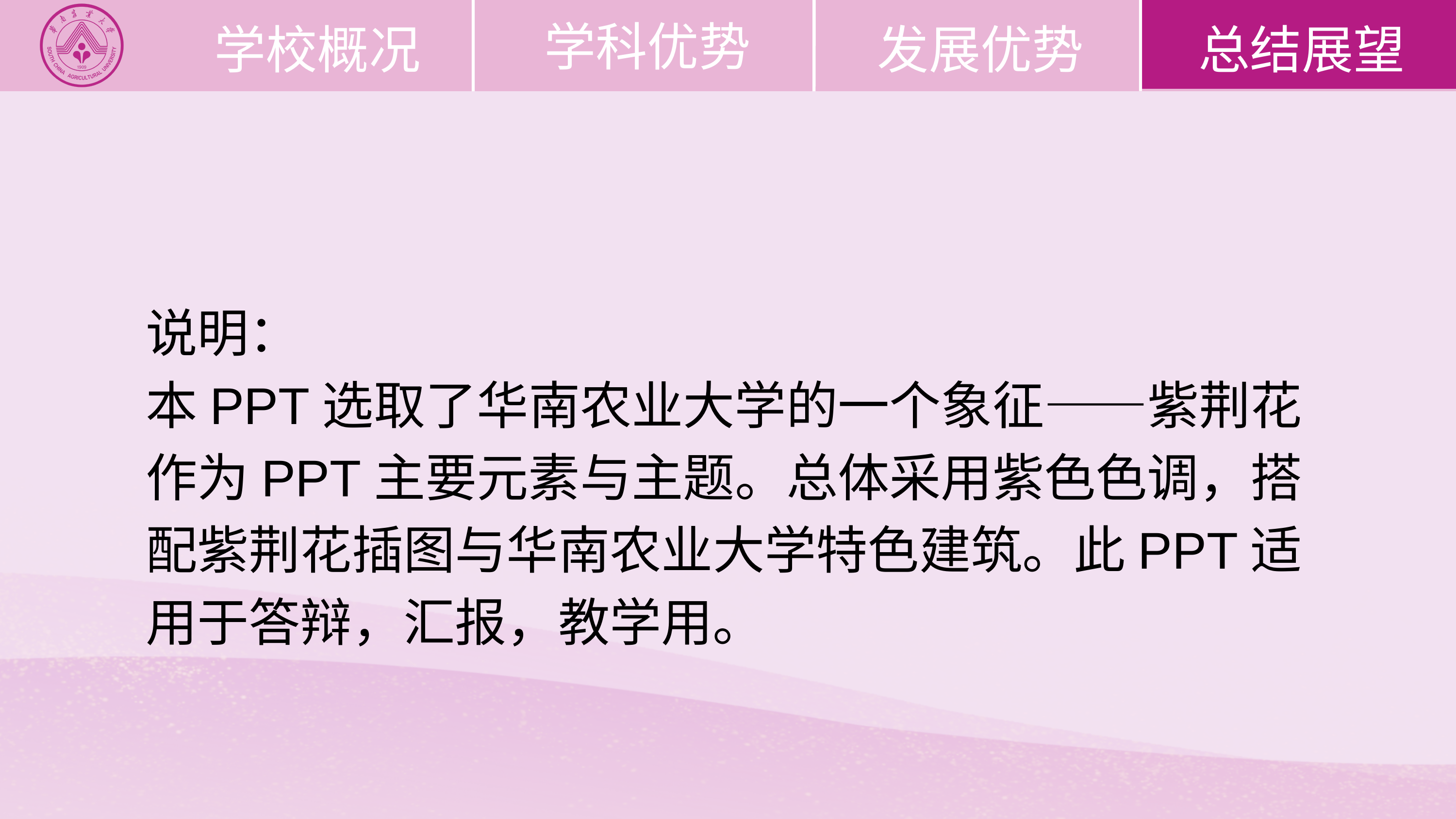

学科优势
学校概况
发展优势
总结展望
说明：
本PPT选取了华南农业大学的一个象征——紫荆花作为PPT主要元素与主题。总体采用紫色色调，搭配紫荆花插图与华南农业大学特色建筑。此PPT适用于答辩，汇报，教学用。